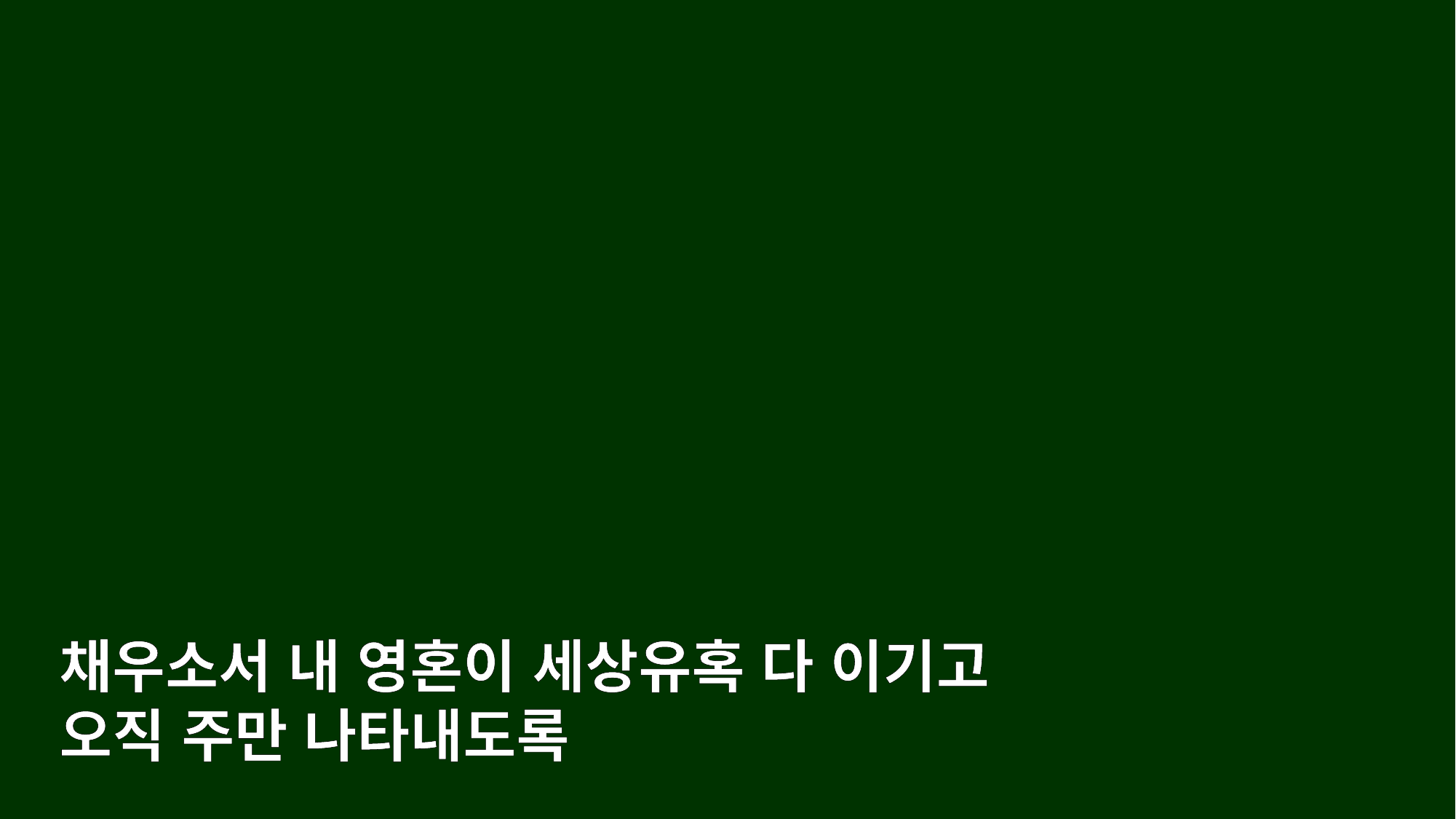

채우소서 내 영혼이 세상유혹 다 이기고
오직 주만 나타내도록